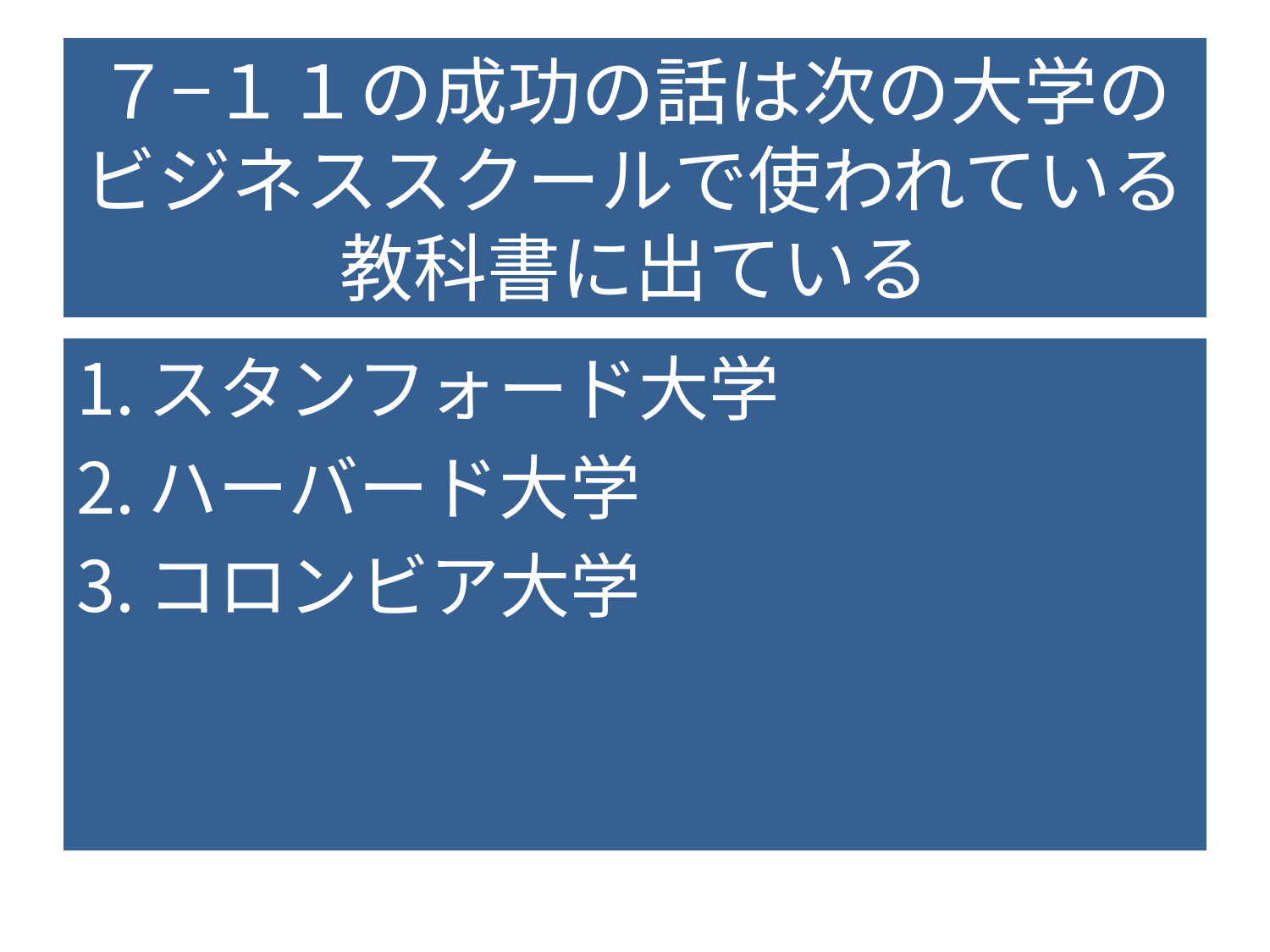

# ７−１１の成功の話は次の大学のビジネススクールで使われている教科書に出ている
スタンフォード大学
ハーバード大学
コロンビア大学